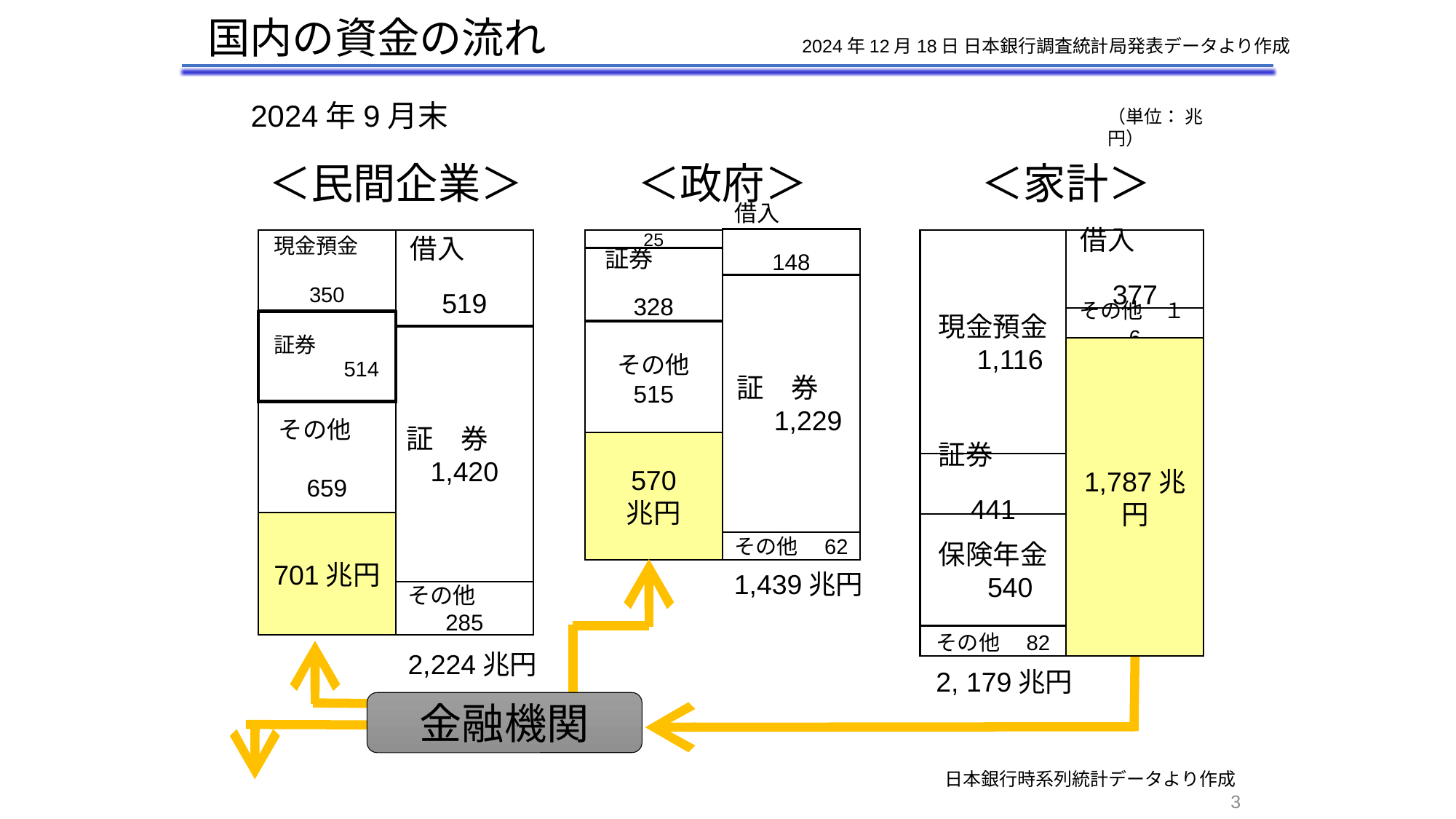

国内の資金の流れ
2024年12月18日 日本銀行調査統計局発表データより作成
2024年9月末
（単位： 兆円）
＜民間企業＞
＜政府＞
＜家計＞
借入
148
証券
328
25
借入　　　　　　377
現金預金
350
借入　　　　　　519
現金預金　1,116
証　券　　1,229
その他　１6
証券　　　　　　514
その他
515
証　券　1,420
1,787兆円
その他
659
570
兆円
証券
441
701兆円
保険年金　540
その他　62
1,439兆円
その他
285
その他　82
2,224兆円
2, 179兆円
金融機関
日本銀行時系列統計データより作成
3